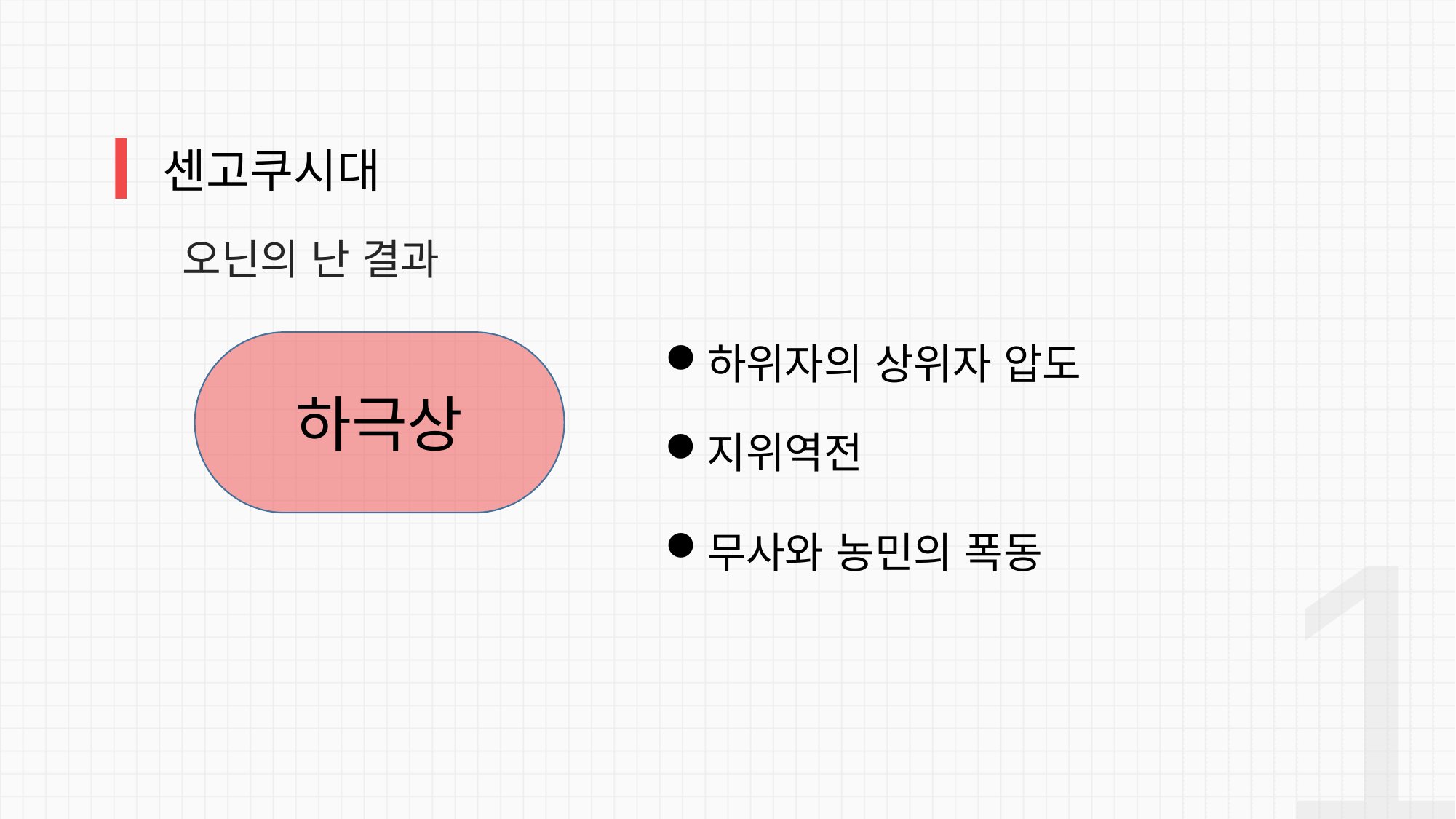

센고쿠시대

 오닌의 난 결과
하극상
하위자의 상위자 압도

지위역전

1

무사와 농민의 폭동